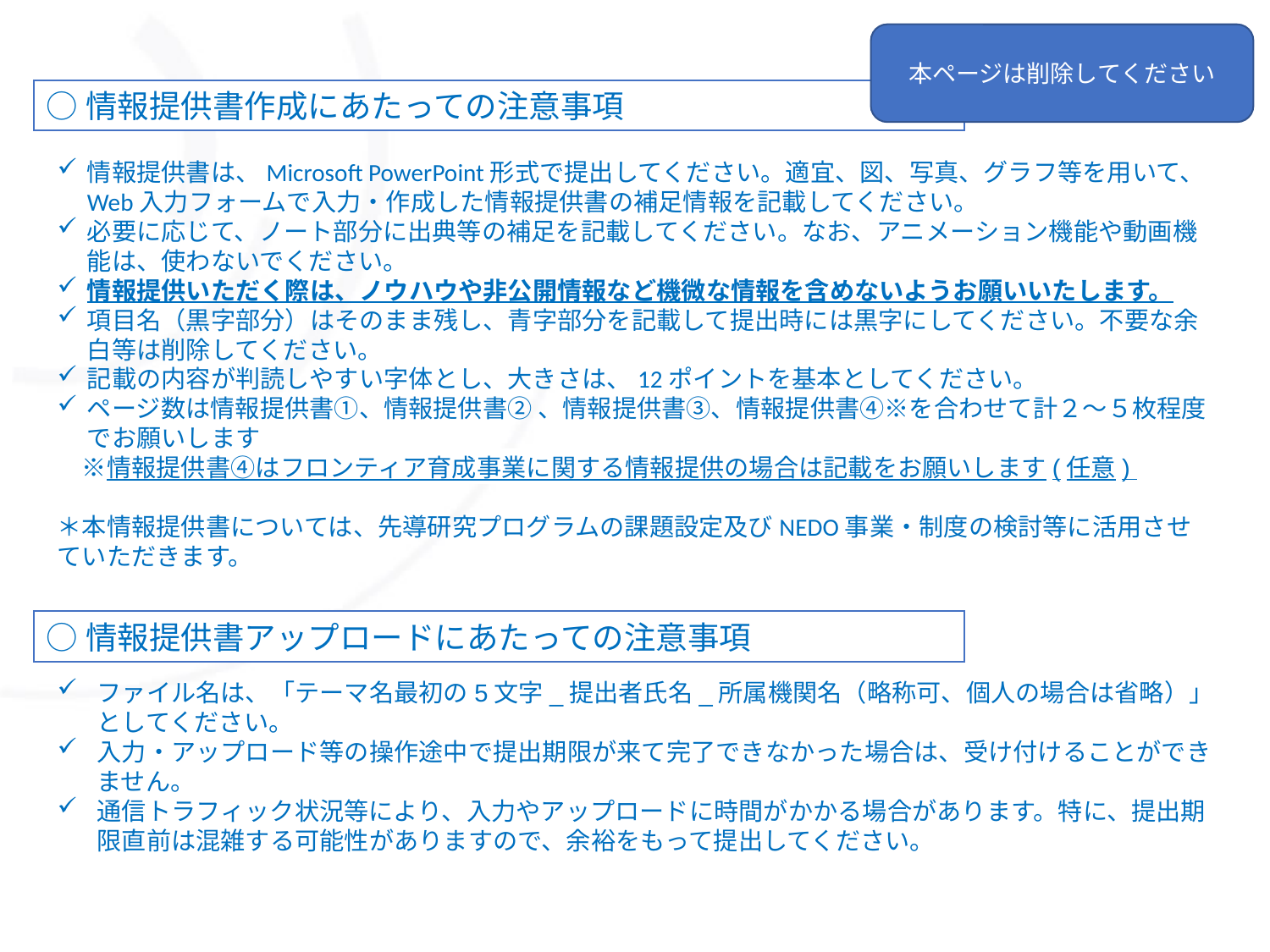

本ページは削除してください
○情報提供書作成にあたっての注意事項
情報提供書は、Microsoft PowerPoint形式で提出してください。適宜、図、写真、グラフ等を用いて、 Web入力フォームで入力・作成した情報提供書の補足情報を記載してください。
必要に応じて、ノート部分に出典等の補足を記載してください。なお、アニメーション機能や動画機能は、使わないでください。
情報提供いただく際は、ノウハウや非公開情報など機微な情報を含めないようお願いいたします。
項目名（黒字部分）はそのまま残し、青字部分を記載して提出時には黒字にしてください。不要な余白等は削除してください。
記載の内容が判読しやすい字体とし、大きさは、12ポイントを基本としてください。
ページ数は情報提供書①、情報提供書② 、情報提供書③、情報提供書④※を合わせて計２～５枚程度でお願いします
　※情報提供書④はフロンティア育成事業に関する情報提供の場合は記載をお願いします(任意)

＊本情報提供書については、先導研究プログラムの課題設定及びNEDO事業・制度の検討等に活用させていただきます。
○情報提供書アップロードにあたっての注意事項
ファイル名は、「テーマ名最初の5文字_提出者氏名_所属機関名（略称可、個人の場合は省略）」としてください。
入力・アップロード等の操作途中で提出期限が来て完了できなかった場合は、受け付けることができません。
通信トラフィック状況等により、入力やアップロードに時間がかかる場合があります。特に、提出期限直前は混雑する可能性がありますので、余裕をもって提出してください。